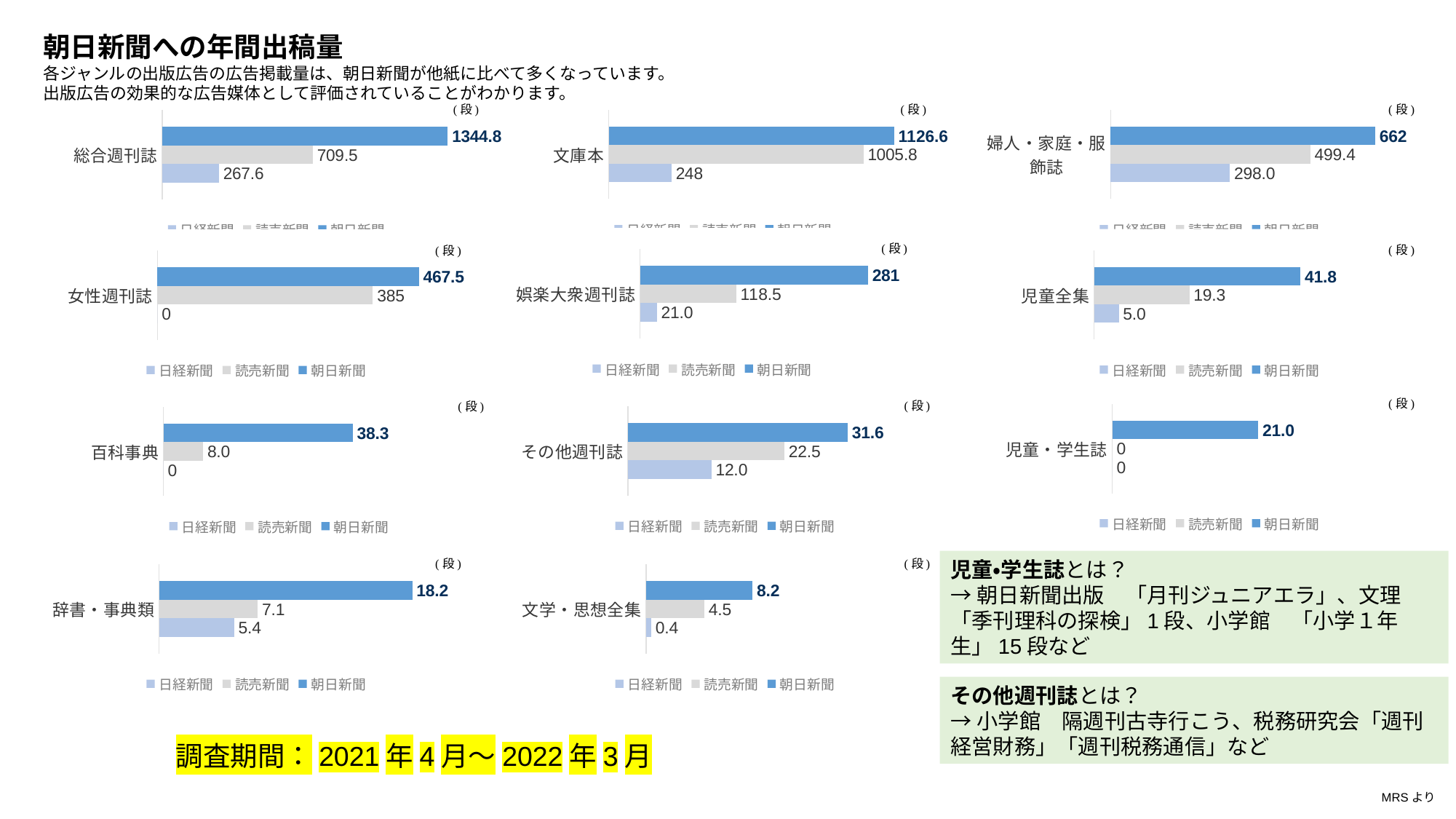

朝日新聞への年間出稿量
各ジャンルの出版広告の広告掲載量は、朝日新聞が他紙に比べて多くなっています。
出版広告の効果的な広告媒体として評価されていることがわかります。

### Chart

| Category | 朝日新聞 | 読売新聞 | 日経新聞 |
|---|---|---|---|
| 文庫本 | 1126.6 | 1005.8 | 248.0 |

### Chart

| Category | 朝日新聞 | 読売新聞 | 日経新聞 |
|---|---|---|---|
| 婦人・家庭・服飾誌 | 662.0 | 499.40000000000003 | 298.0 |

### Chart

| Category | 朝日新聞 | 読売新聞 | 日経新聞 |
|---|---|---|---|
| 総合週刊誌 | 1344.8 | 709.5 | 267.6 |

### Chart

| Category | 朝日新聞 | 読売新聞 | 日経新聞 |
|---|---|---|---|
| 娯楽大衆週刊誌 | 281.0 | 118.5 | 21.0 |

### Chart

| Category | 朝日新聞 | 読売新聞 | 日経新聞 |
|---|---|---|---|
| 児童全集 | 41.8 | 19.3 | 5.0 |

### Chart

| Category | 朝日新聞 | 読売新聞 | 日経新聞 |
|---|---|---|---|
| 女性週刊誌 | 467.5 | 385.0 | 0.0 |

### Chart

| Category | 朝日新聞 | 読売新聞 | 日経新聞 |
|---|---|---|---|
| 児童・学生誌 | 21.0 | 0.0 | 0.0 |

### Chart

| Category | 朝日新聞 | 読売新聞 | 日経新聞 |
|---|---|---|---|
| その他週刊誌 | 31.6 | 22.5 | 12.0 |

### Chart

| Category | 朝日新聞 | 読売新聞 | 日経新聞 |
|---|---|---|---|
| 百科事典 | 38.3 | 8.0 | 0.0 |

### Chart

| Category | 朝日新聞 | 読売新聞 | 日経新聞 |
|---|---|---|---|
| 辞書・事典類 | 18.2 | 7.1 | 5.4 |

### Chart

| Category | 朝日新聞 | 読売新聞 | 日経新聞 |
|---|---|---|---|
| 文学・思想全集 | 8.2 | 4.5 | 0.4 |
児童・学生誌とは？
→朝日新聞出版　「月刊ジュニアエラ」、文理　「季刊理科の探検」1段、小学館　「小学１年生」15段など
その他週刊誌とは？
→小学館　隔週刊古寺行こう、税務研究会「週刊経営財務」「週刊税務通信」など
調査期間：2021年4月～2022年3月
MRSより